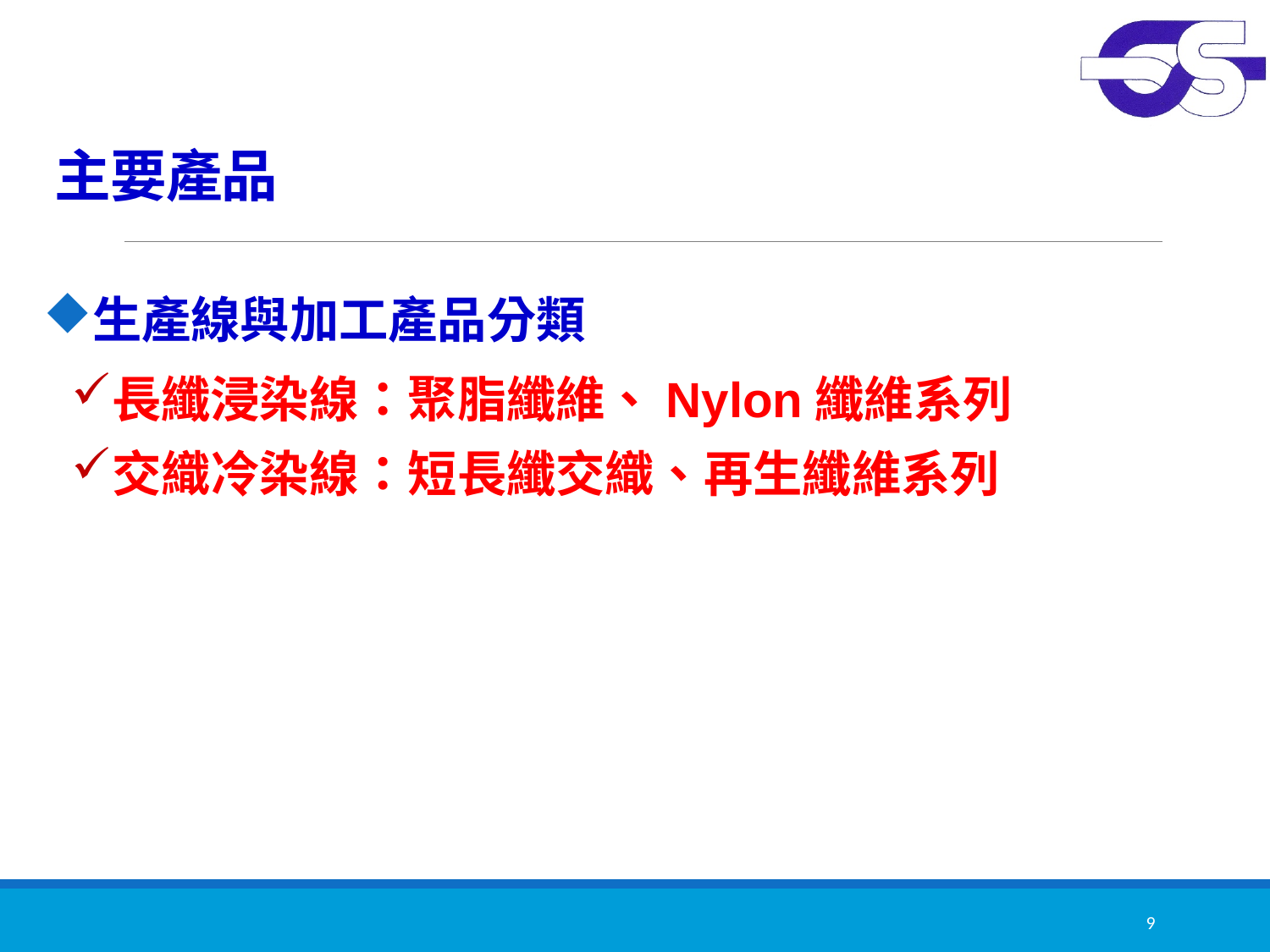

# 主要產品

生產線與加工產品分類
長纖浸染線：聚脂纖維、Nylon纖維系列
交織冷染線：短長纖交織、再生纖維系列

9